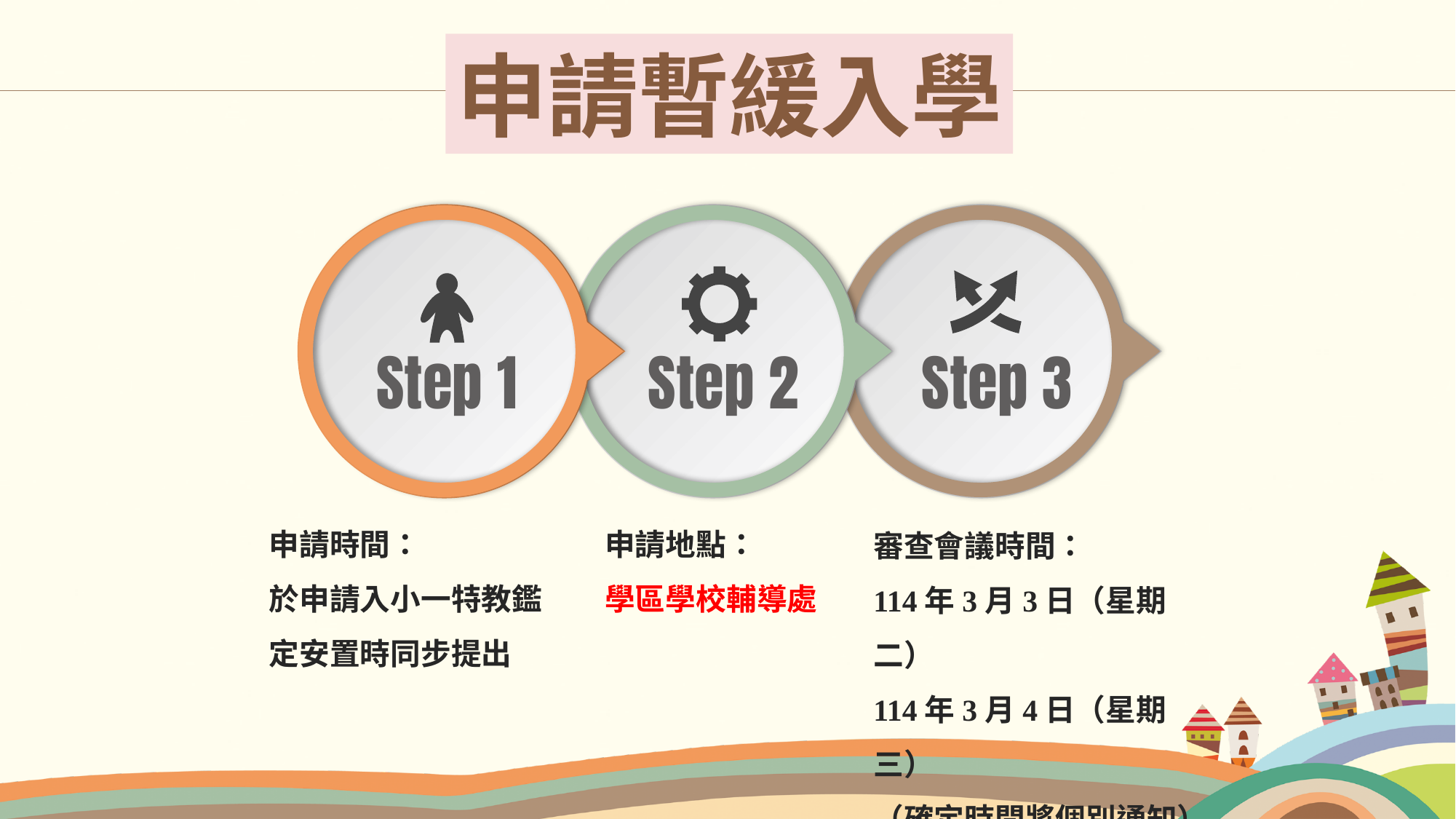

申請暫緩入學

Step 1

Step 2

Step 3

申請時間：
於申請入小一特教鑑定安置時同步提出
申請地點：
學區學校輔導處
審查會議時間：
114年3月3日（星期二）
114年3月4日（星期三）
（確定時間將個別通知）